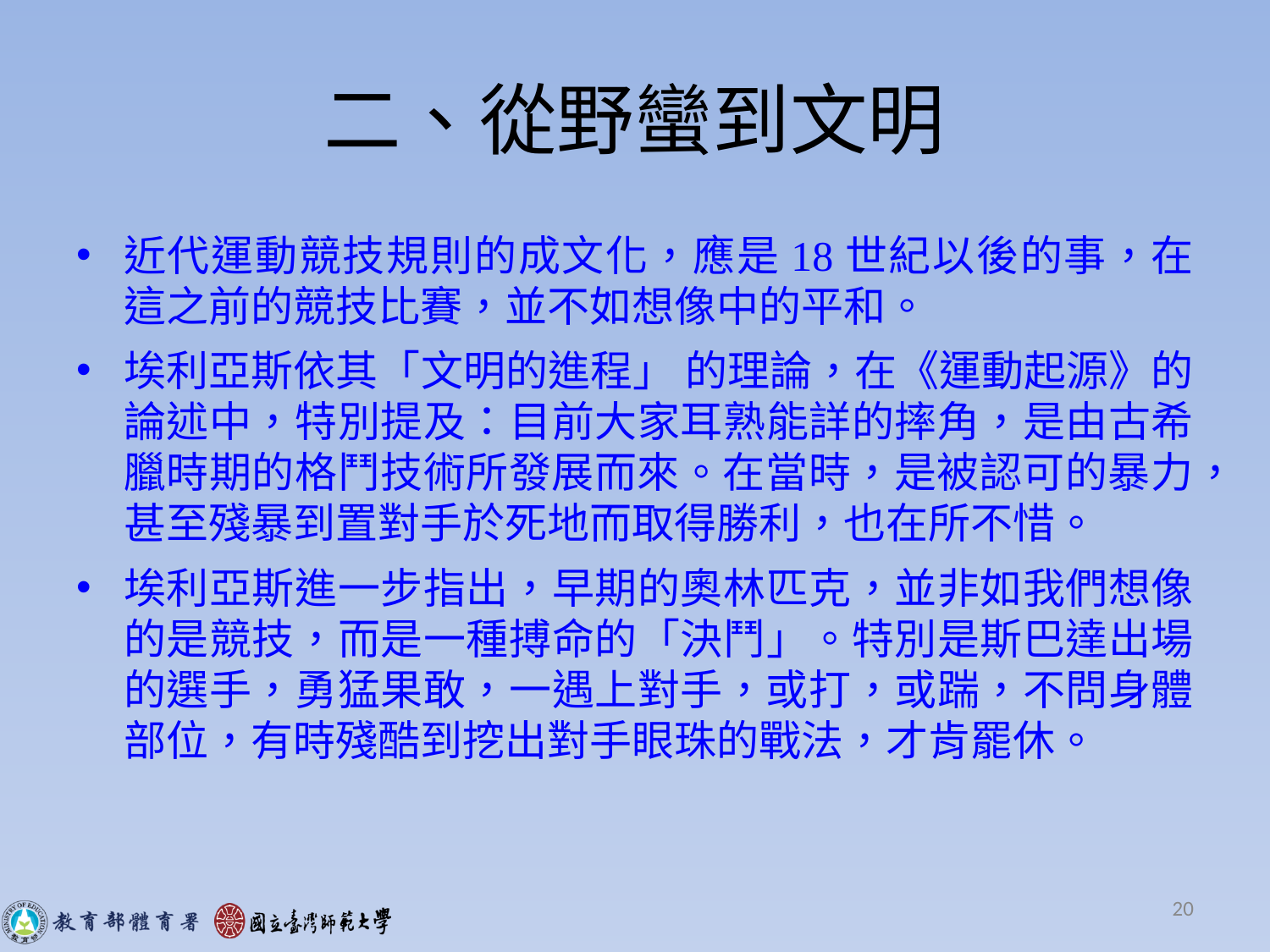

# 二、從野蠻到文明
近代運動競技規則的成文化，應是18世紀以後的事，在這之前的競技比賽，並不如想像中的平和。
埃利亞斯依其「文明的進程」 的理論，在《運動起源》的論述中，特別提及：目前大家耳熟能詳的摔角，是由古希臘時期的格鬥技術所發展而來。在當時，是被認可的暴力，甚至殘暴到置對手於死地而取得勝利，也在所不惜。
埃利亞斯進一步指出，早期的奧林匹克，並非如我們想像的是競技，而是一種搏命的「決鬥」。特別是斯巴達出場的選手，勇猛果敢，一遇上對手，或打，或踹，不問身體部位，有時殘酷到挖出對手眼珠的戰法，才肯罷休。
20